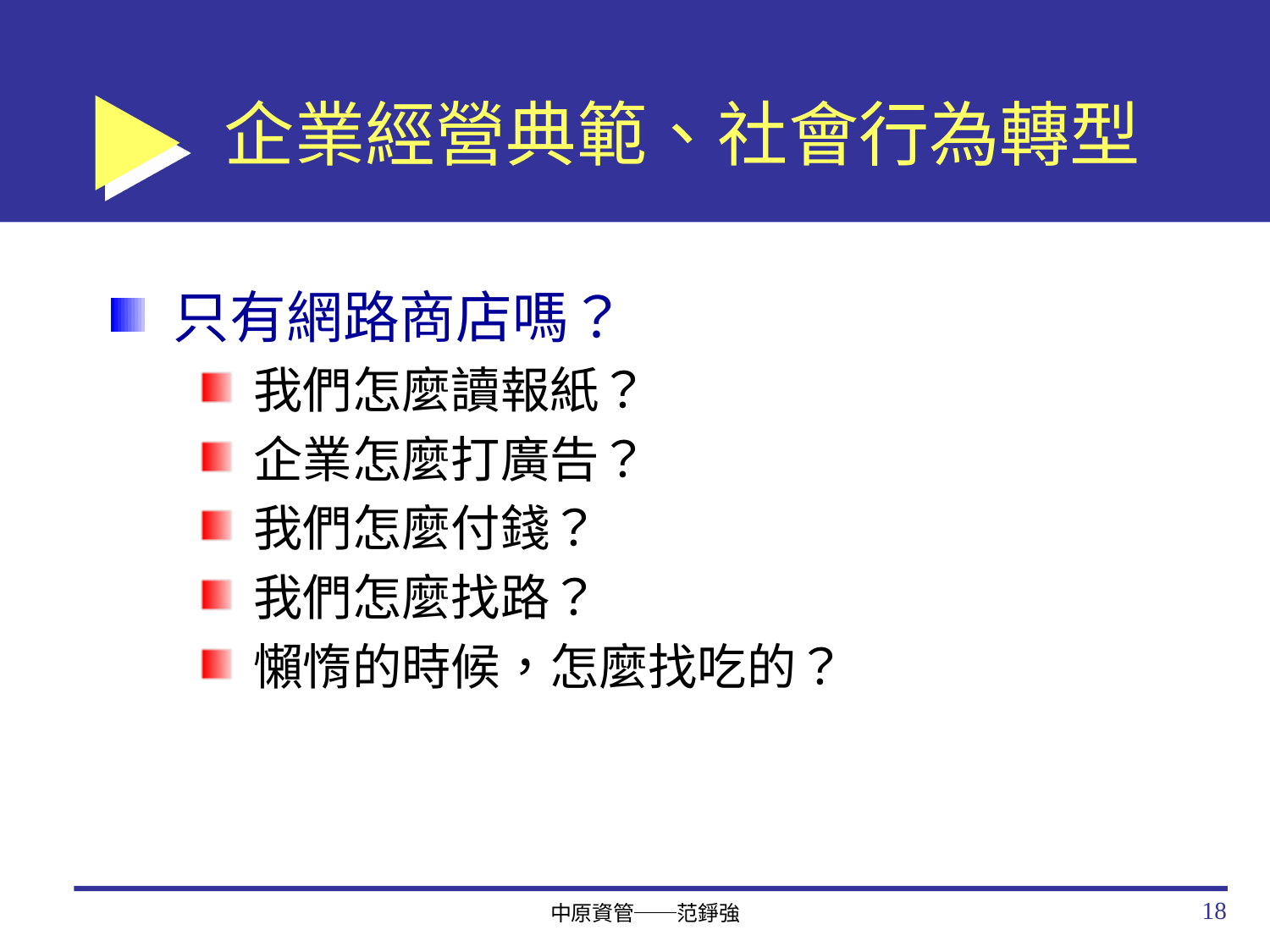

# 企業經營典範、社會行為轉型
只有網路商店嗎？
我們怎麼讀報紙？
企業怎麼打廣告？
我們怎麼付錢？
我們怎麼找路？
懶惰的時候，怎麼找吃的？
18